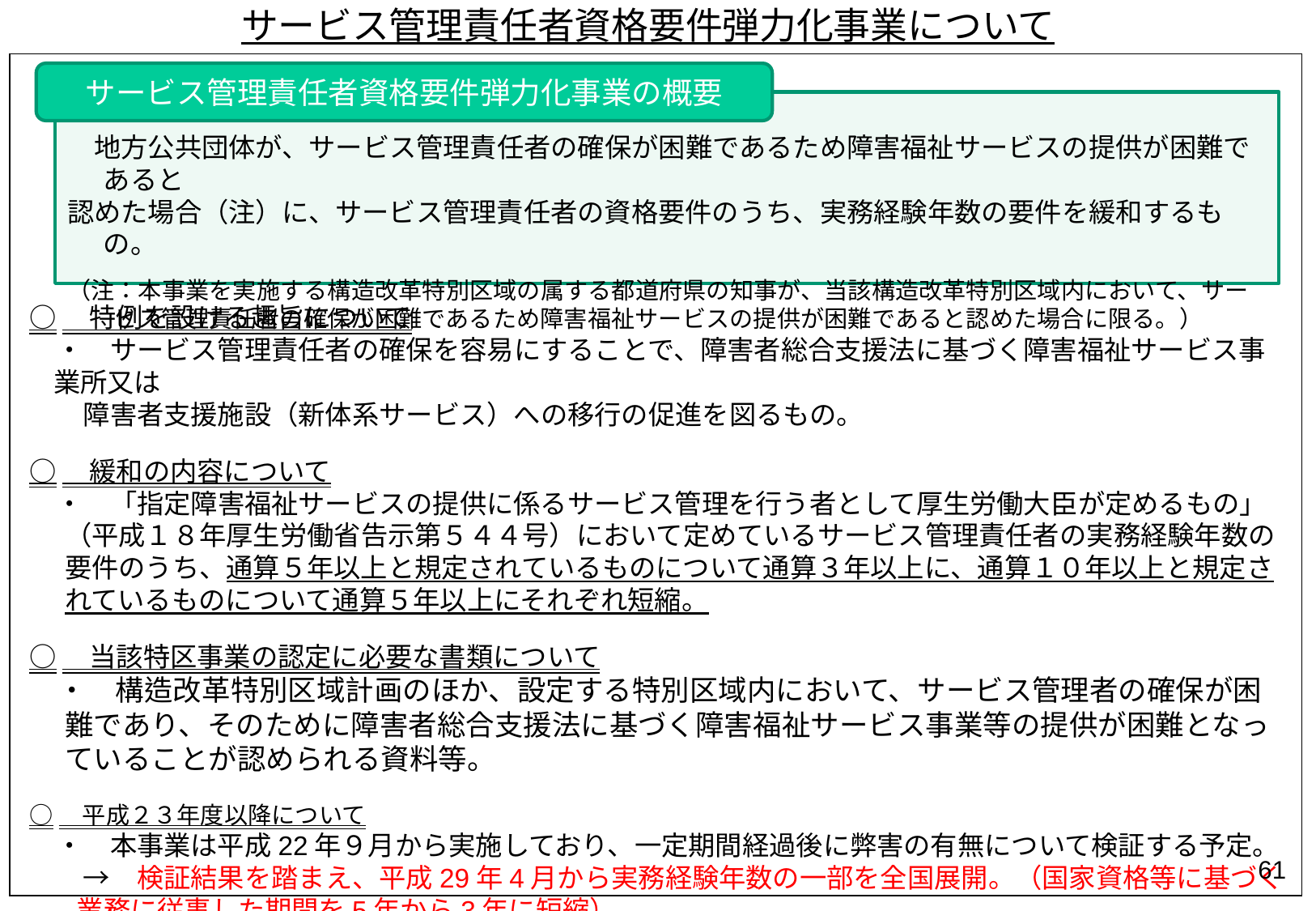

サービス管理責任者資格要件弾力化事業について

サービス管理責任者資格要件弾力化事業の概要

　地方公共団体が、サービス管理責任者の確保が困難であるため障害福祉サービスの提供が困難であると
認めた場合（注）に、サービス管理責任者の資格要件のうち、実務経験年数の要件を緩和するもの。

（注：本事業を実施する構造改革特別区域の属する都道府県の知事が、当該構造改革特別区域内において、サービス管理責任者の確保が困難であるため障害福祉サービスの提供が困難であると認めた場合に限る。）

○　特例を設ける趣旨について
　・　サービス管理責任者の確保を容易にすることで、障害者総合支援法に基づく障害福祉サービス事業所又は
　　障害者支援施設（新体系サービス）への移行の促進を図るもの。

○　緩和の内容について
　・　「指定障害福祉サービスの提供に係るサービス管理を行う者として厚生労働大臣が定めるもの」（平成１８年厚生労働省告示第５４４号）において定めているサービス管理責任者の実務経験年数の要件のうち、通算５年以上と規定されているものについて通算３年以上に、通算１０年以上と規定されているものについて通算５年以上にそれぞれ短縮。

○　当該特区事業の認定に必要な書類について
　・　構造改革特別区域計画のほか、設定する特別区域内において、サービス管理者の確保が困難であり、そのために障害者総合支援法に基づく障害福祉サービス事業等の提供が困難となっていることが認められる資料等。

○　平成２３年度以降について
　・　本事業は平成22年９月から実施しており、一定期間経過後に弊害の有無について検証する予定。
　　→　検証結果を踏まえ、平成29年4月から実務経験年数の一部を全国展開。（国家資格等に基づく業務に従事した期間を5年から3年に短縮）
61